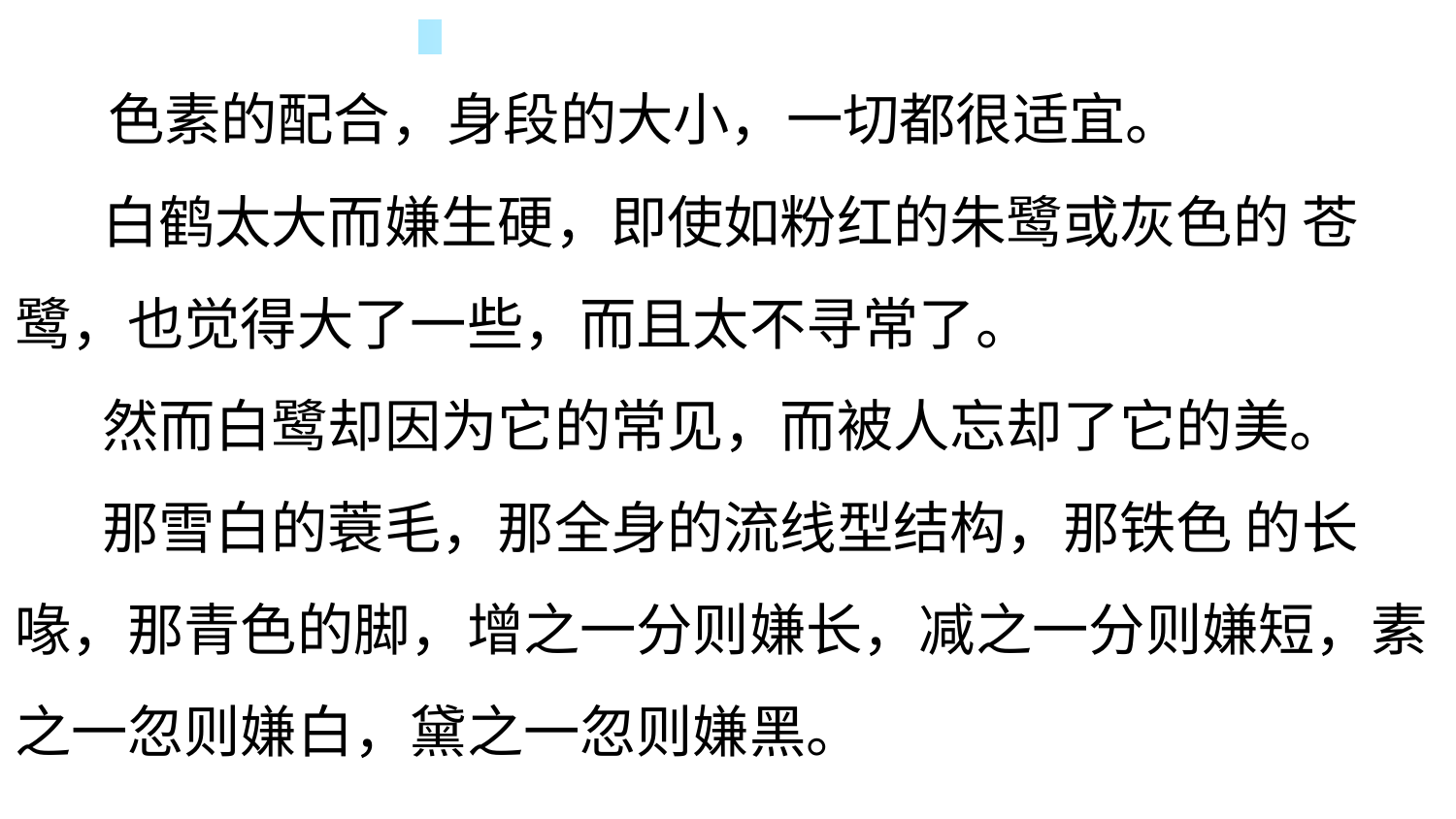

色素的配合，身段的大小，一切都很适宜。
  白鹤太大而嫌生硬，即使如粉红的朱鹭或灰色的 苍鹭，也觉得大了一些，而且太不寻常了。
  然而白鹭却因为它的常见，而被人忘却了它的美。
  那雪白的蓑毛，那全身的流线型结构，那铁色 的长喙，那青色的脚，增之一分则嫌长，减之一分则嫌短，素之一忽则嫌白，黛之一忽则嫌黑。